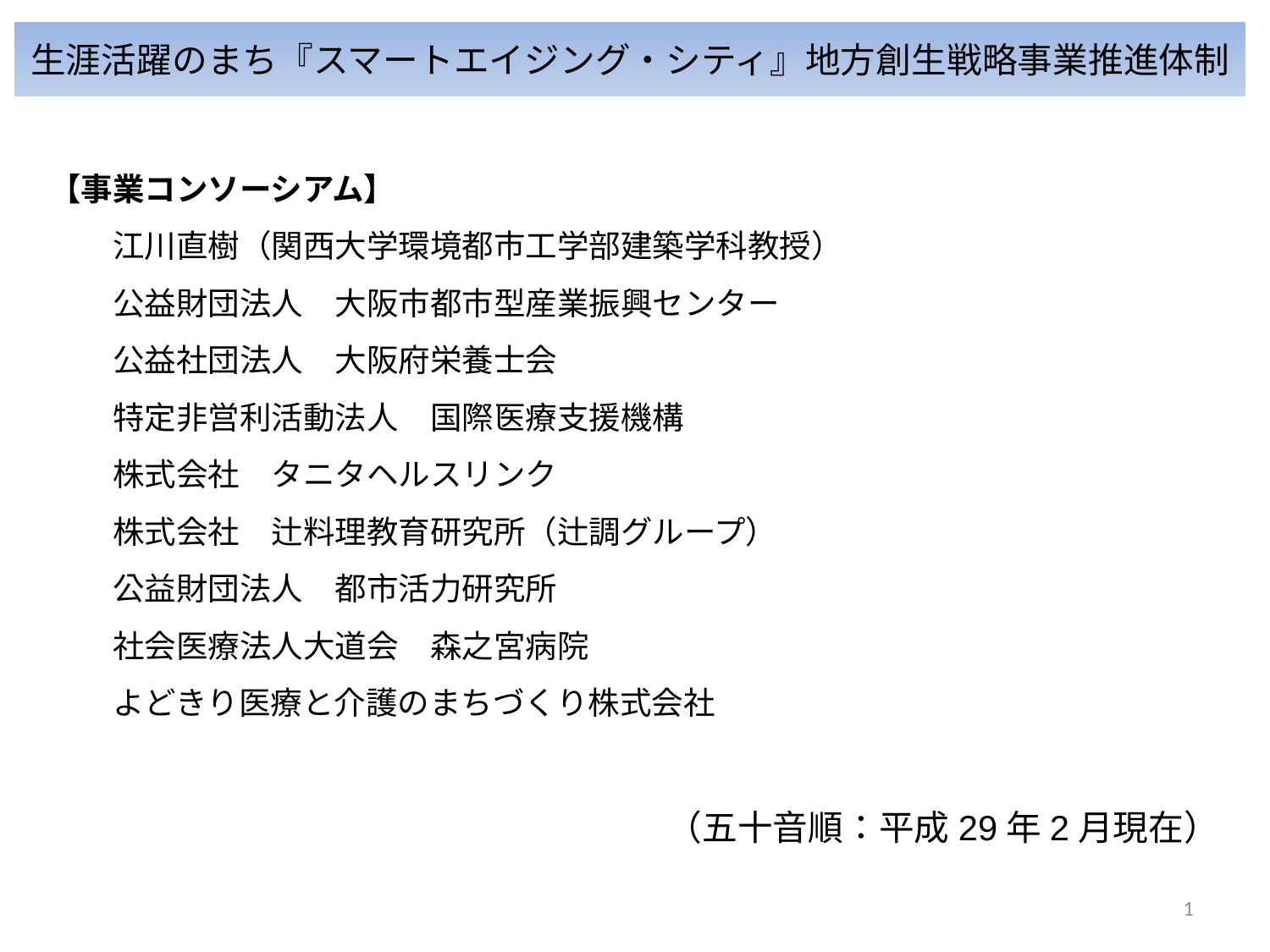

生涯活躍のまち『スマートエイジング・シティ』地方創生戦略事業推進体制
【事業コンソーシアム】
　　江川直樹（関西大学環境都市工学部建築学科教授）
　　公益財団法人　大阪市都市型産業振興センター
　　公益社団法人　大阪府栄養士会
　　特定非営利活動法人　国際医療支援機構
　　株式会社　タニタヘルスリンク
　　株式会社　辻料理教育研究所（辻調グループ）
　　公益財団法人　都市活力研究所
　　社会医療法人大道会　森之宮病院
　　よどきり医療と介護のまちづくり株式会社

　　　　　　　　　　　　（五十音順：平成29年2月現在）
1